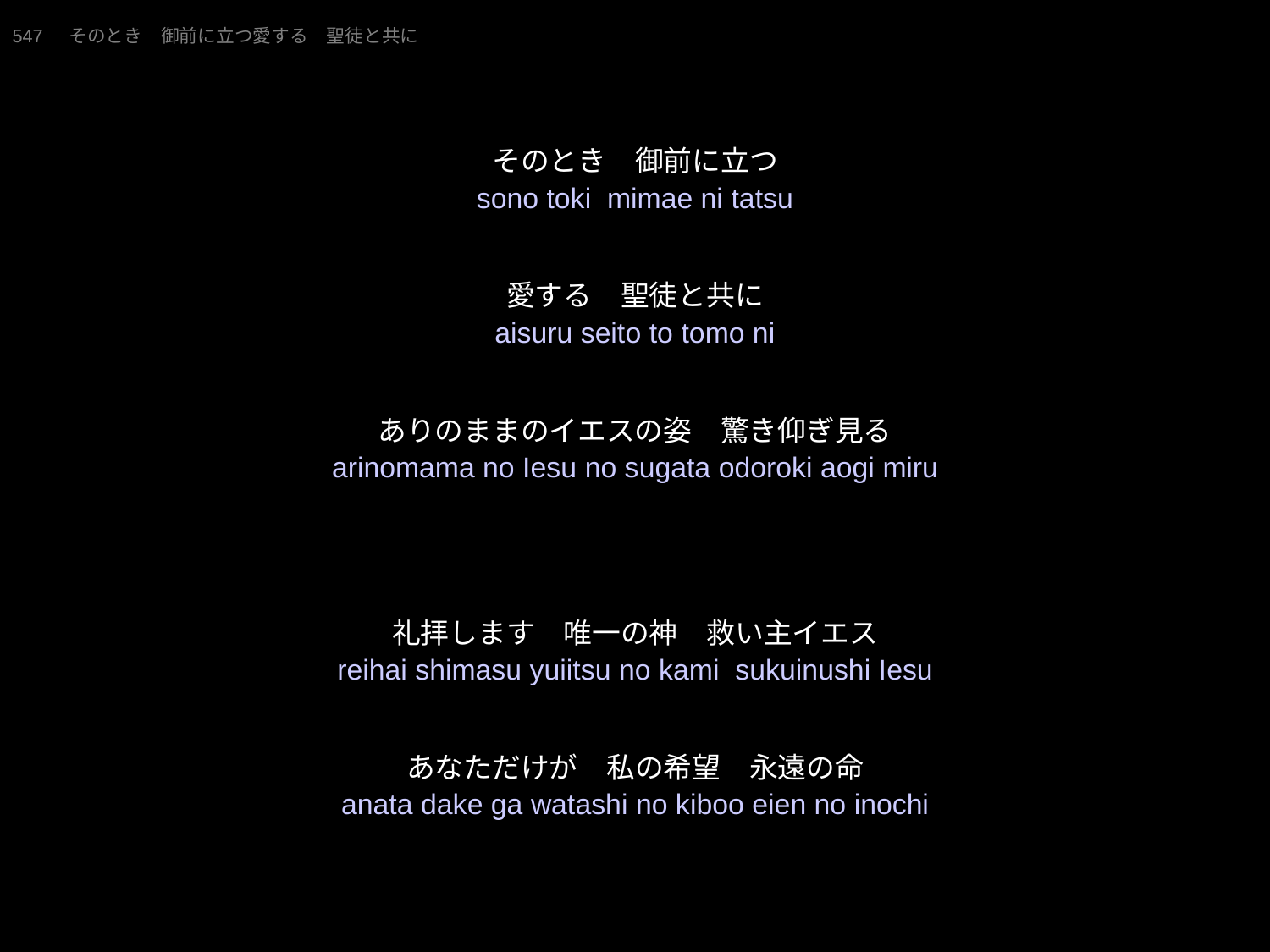

220227_Yoshiya.ppt
そのときみまえにたつあいするせいととともに
★W
547　そのとき　御前に立つ愛する　聖徒と共に
★４
そのとき　御前に立つ

愛する　聖徒と共に

ありのままのイエスの姿　驚き仰ぎ見る

礼拝します　唯一の神　救い主イエス

あなただけが　私の希望　永遠の命
sono toki  mimae ni tatsu

aisuru seito to tomo ni

arinomama no Iesu no sugata odoroki aogi miru

reihai shimasu yuiitsu no kami  sukuinushi Iesu

anata dake ga watashi no kiboo eien no inochi